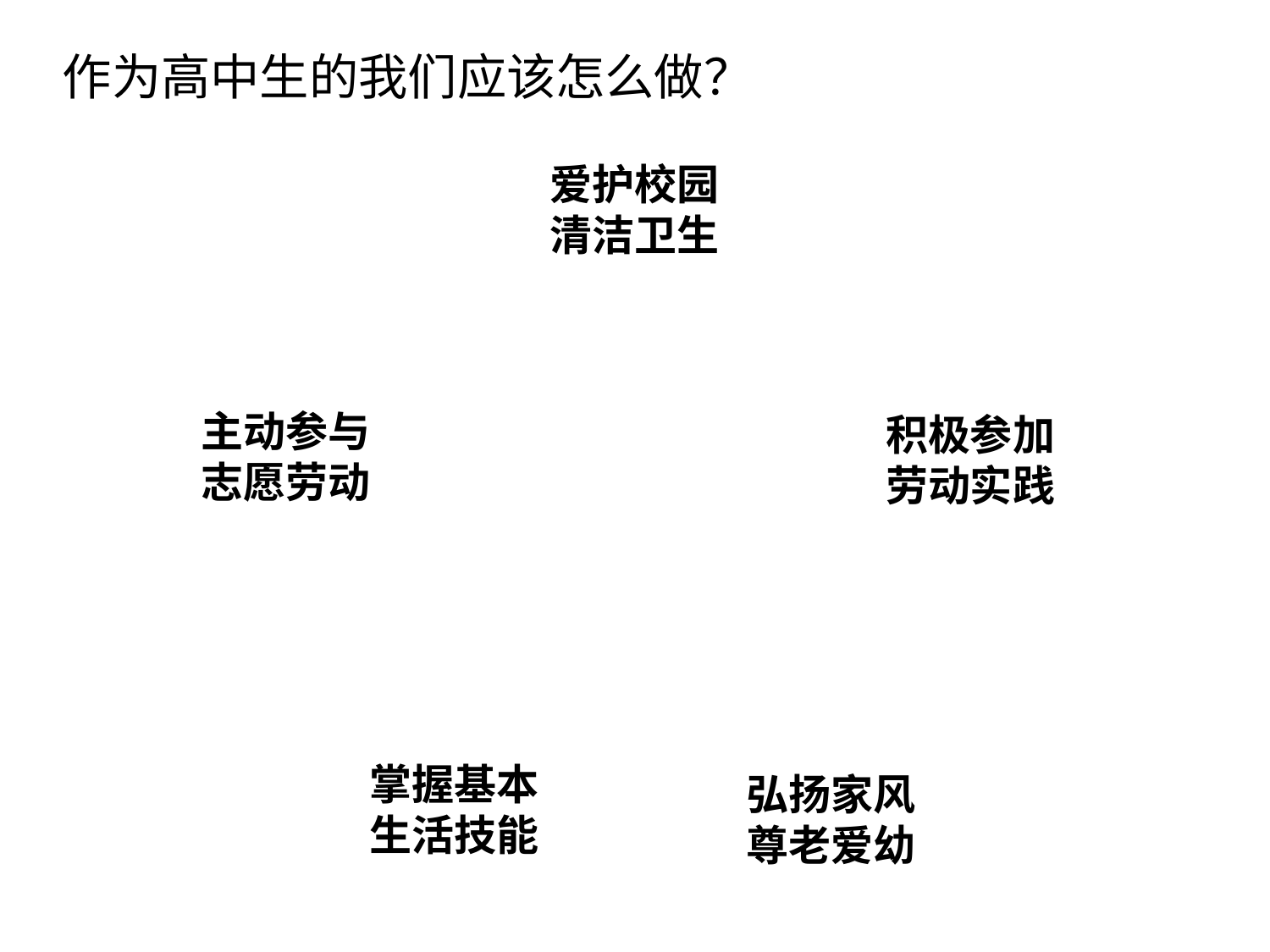

作为高中生的我们应该怎么做？
爱护校园
清洁卫生

点击添加文本
主动参与
志愿劳动
积极参加
劳动实践
点击添加文本
点击添加文本
掌握基本
生活技能
弘扬家风
尊老爱幼
点击添加文本